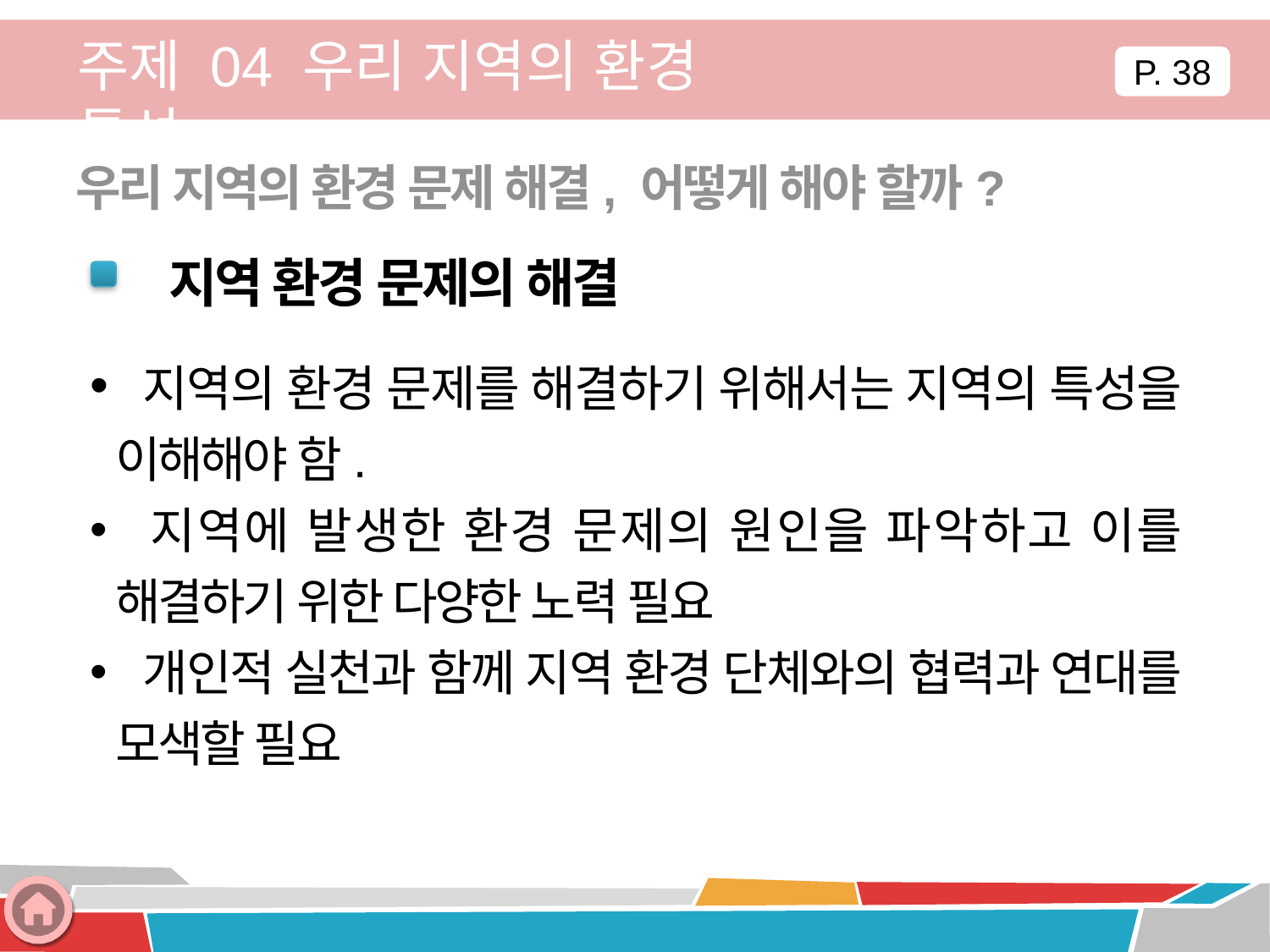

주제 04 우리 지역의 환경 특성
P. 38
우리 지역의 환경 문제 해결, 어떻게 해야 할까?
  지역 환경 문제의 해결

 지역의 환경 문제를 해결하기 위해서는 지역의 특성을 이해해야 함.
 지역에 발생한 환경 문제의 원인을 파악하고 이를 해결하기 위한 다양한 노력 필요
 개인적 실천과 함께 지역 환경 단체와의 협력과 연대를 모색할 필요